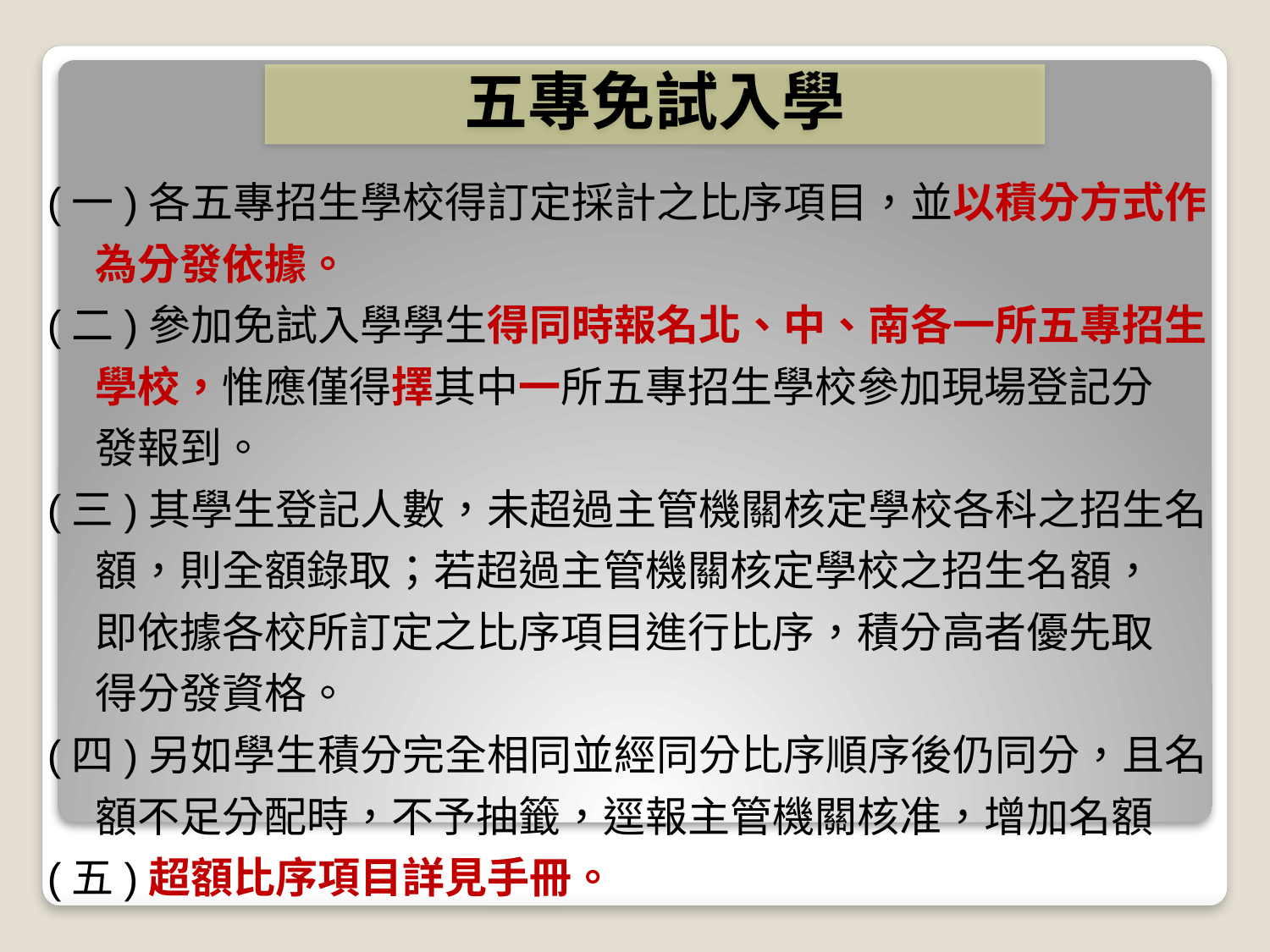

五專免試入學
(一)各五專招生學校得訂定採計之比序項目，並以積分方式作
    為分發依據。
(二)參加免試入學學生得同時報名北、中、南各一所五專招生
    學校，惟應僅得擇其中一所五專招生學校參加現場登記分
    發報到。
(三)其學生登記人數，未超過主管機關核定學校各科之招生名
    額，則全額錄取；若超過主管機關核定學校之招生名額，
    即依據各校所訂定之比序項目進行比序，積分高者優先取
    得分發資格。
(四)另如學生積分完全相同並經同分比序順序後仍同分，且名
    額不足分配時，不予抽籤，逕報主管機關核准，增加名額
(五)超額比序項目詳見手冊。